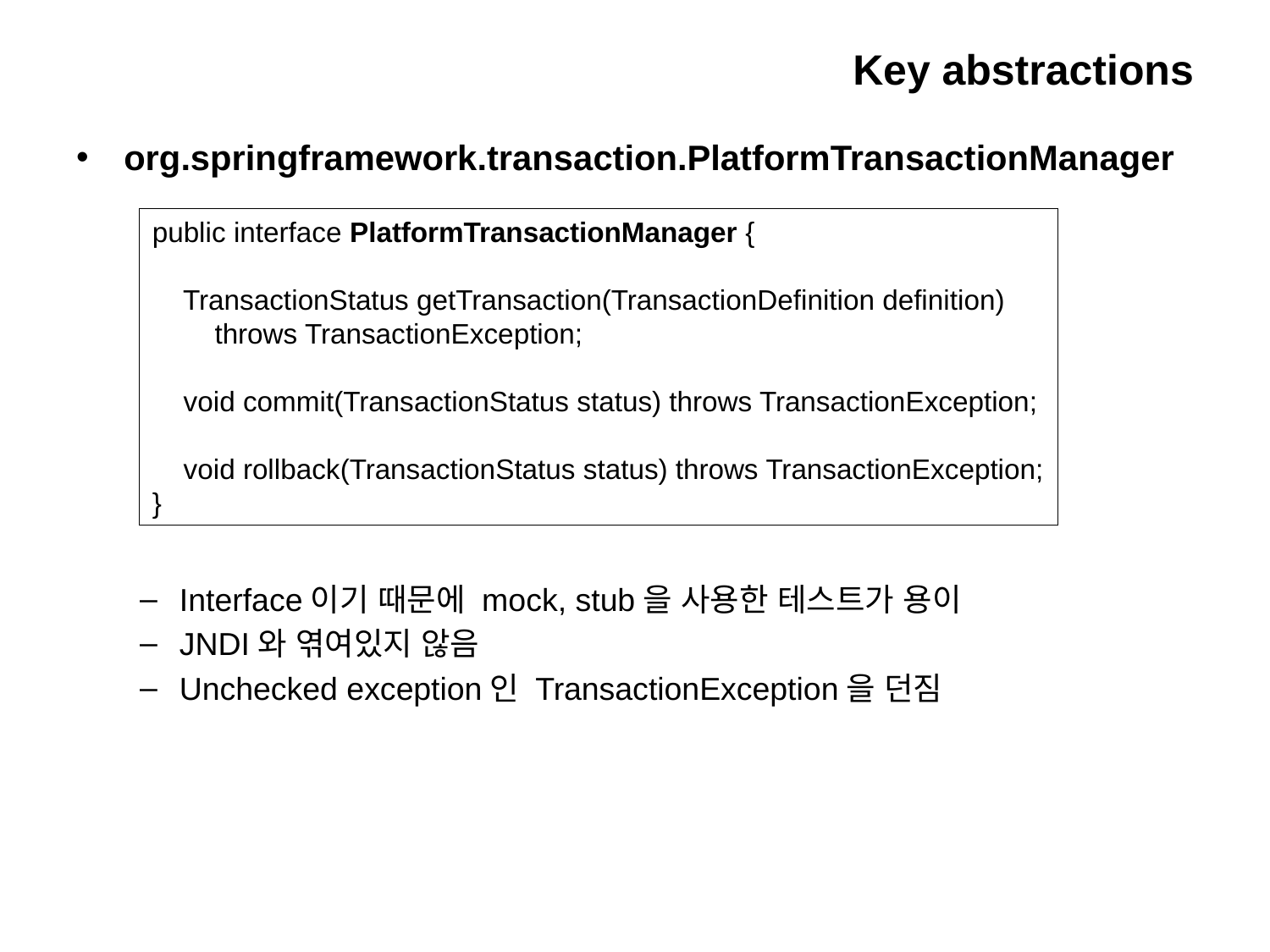

# Key abstractions
org.springframework.transaction.PlatformTransactionManager

Interface이기 때문에 mock, stub을 사용한 테스트가 용이
JNDI와 엮여있지 않음
Unchecked exception인 TransactionException을 던짐
public interface PlatformTransactionManager {
    TransactionStatus getTransaction(TransactionDefinition definition)
        throws TransactionException;
    void commit(TransactionStatus status) throws TransactionException;
    void rollback(TransactionStatus status) throws TransactionException;
}